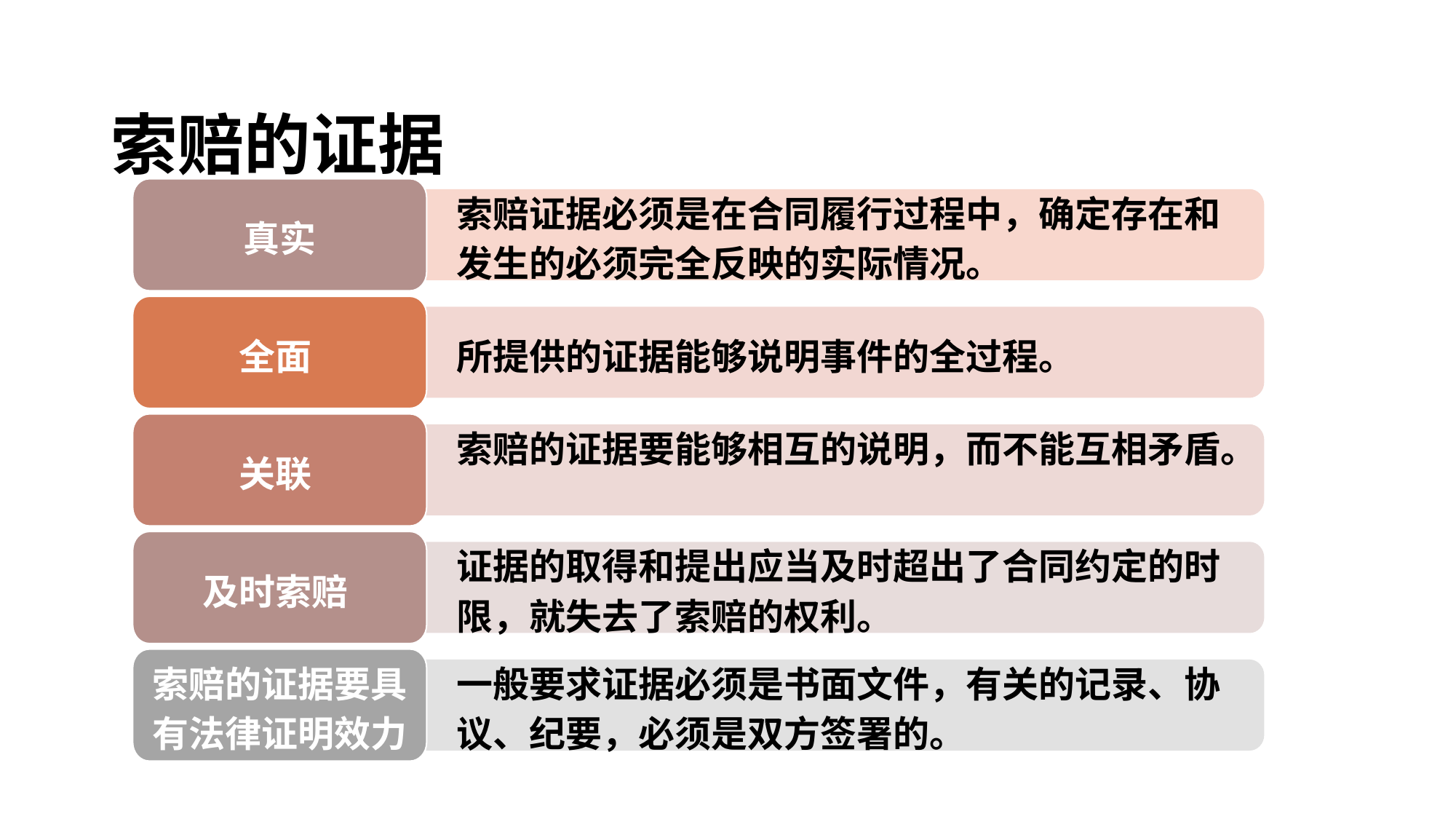

# 索赔的证据
真实
索赔证据必须是在合同履行过程中，确定存在和发生的必须完全反映的实际情况。
全面
所提供的证据能够说明事件的全过程。
关联
索赔的证据要能够相互的说明，而不能互相矛盾。
及时索赔
证据的取得和提出应当及时超出了合同约定的时限，就失去了索赔的权利。
索赔的证据要具有法律证明效力
一般要求证据必须是书面文件，有关的记录、协议、纪要，必须是双方签署的。